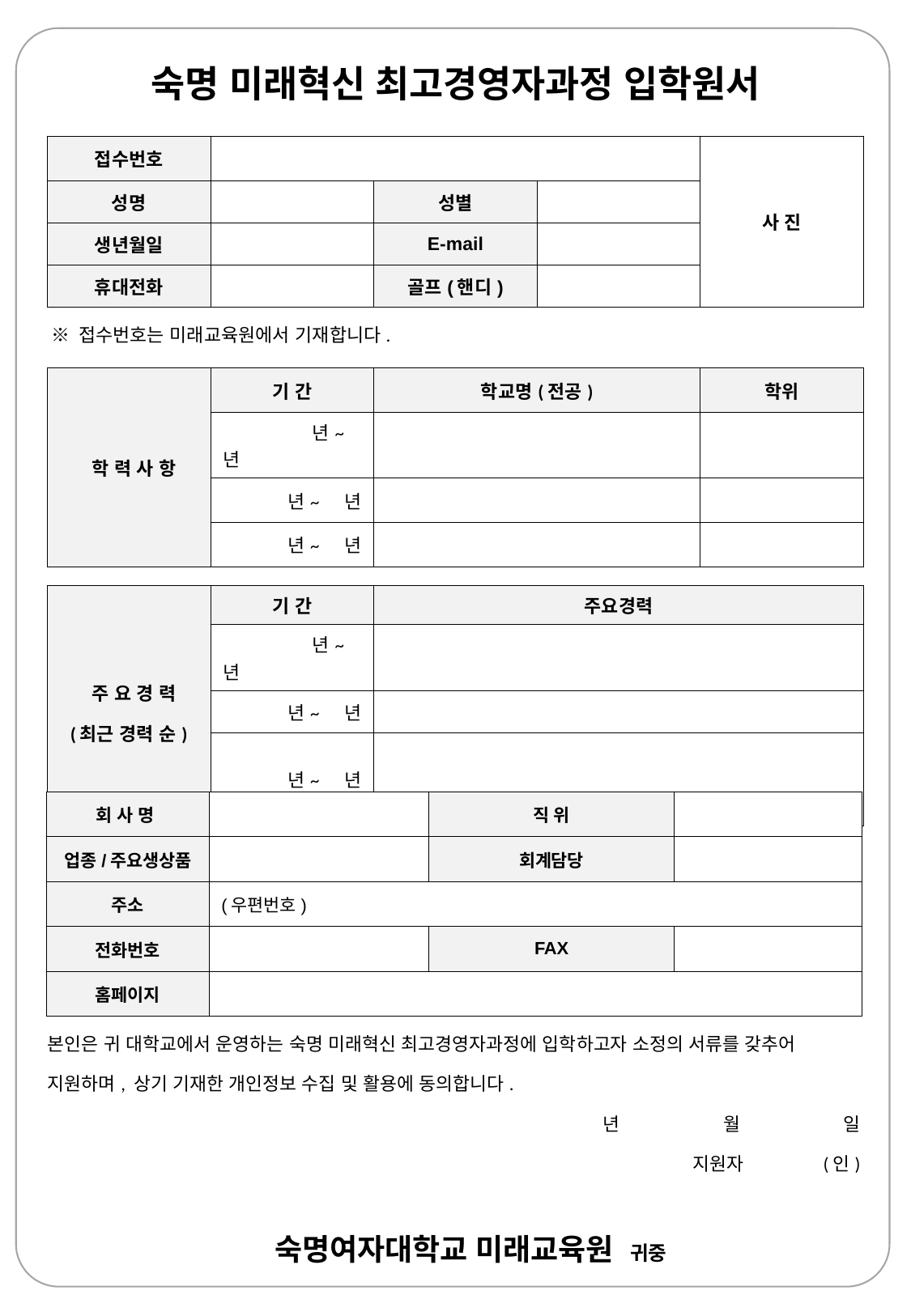

# 숙명 미래혁신 최고경영자과정 입학원서
| 접수번호 |  |  |  | 사 진 |
| --- | --- | --- | --- | --- |
| 성명 |  | 성별 |  |  |
| 생년월일 |  | E-mail |  |  |
| 휴대전화 |  | 골프(핸디) |  |  |
※ 접수번호는 미래교육원에서 기재합니다.
| 학 력 사 항 | 기 간 | 학교명(전공) | 학위 |
| --- | --- | --- | --- |
|  | 년~ 년 |  |  |
|  | 년~ 년 |  |  |
|  | 년~ 년 |  |  |
| 주 요 경 력 (최근 경력 순) | 기 간 | 주요경력 |
| --- | --- | --- |
|  | 년~ 년 |  |
|  | 년~ 년 |  |
|  | 년~ 년 |  |
| 회 사 명 |  | 직 위 |  |
| --- | --- | --- | --- |
| 업종/주요생상품 |  | 회계담당 |  |
| 주소 | (우편번호) |  |  |
| 전화번호 |  | FAX |  |
| 홈페이지 |  |  |  |
본인은 귀 대학교에서 운영하는 숙명 미래혁신 최고경영자과정에 입학하고자 소정의 서류를 갖추어 지원하며, 상기 기재한 개인정보 수집 및 활용에 동의합니다.
년	월	일
지원자			 (인)

   숙명여자대학교 미래교육원  귀중